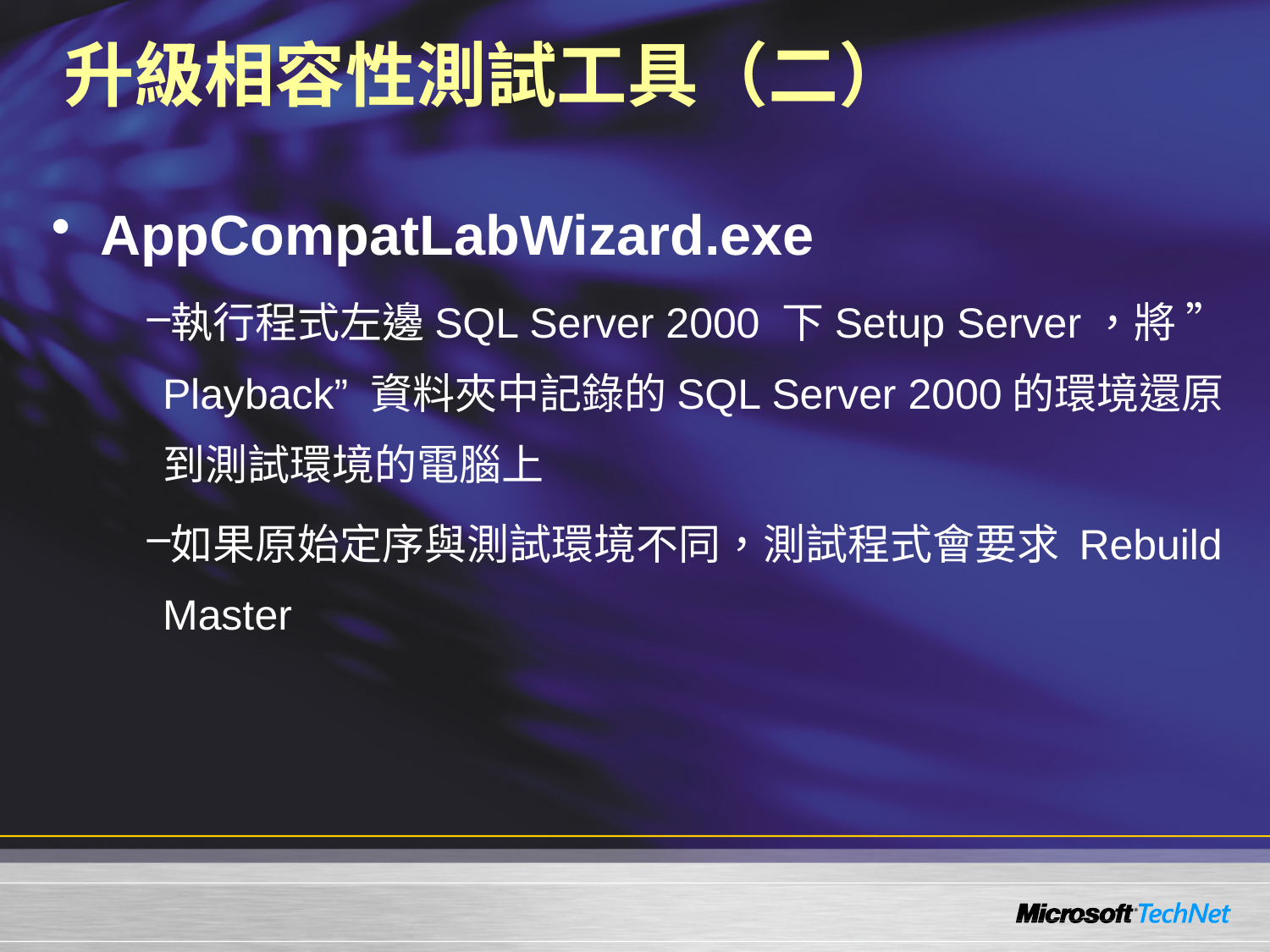

# 升級相容性測試工具（二）
AppCompatLabWizard.exe
執行程式左邊SQL Server 2000 下Setup Server，將 ”Playback” 資料夾中記錄的SQL Server 2000的環境還原到測試環境的電腦上
如果原始定序與測試環境不同，測試程式會要求 Rebuild Master